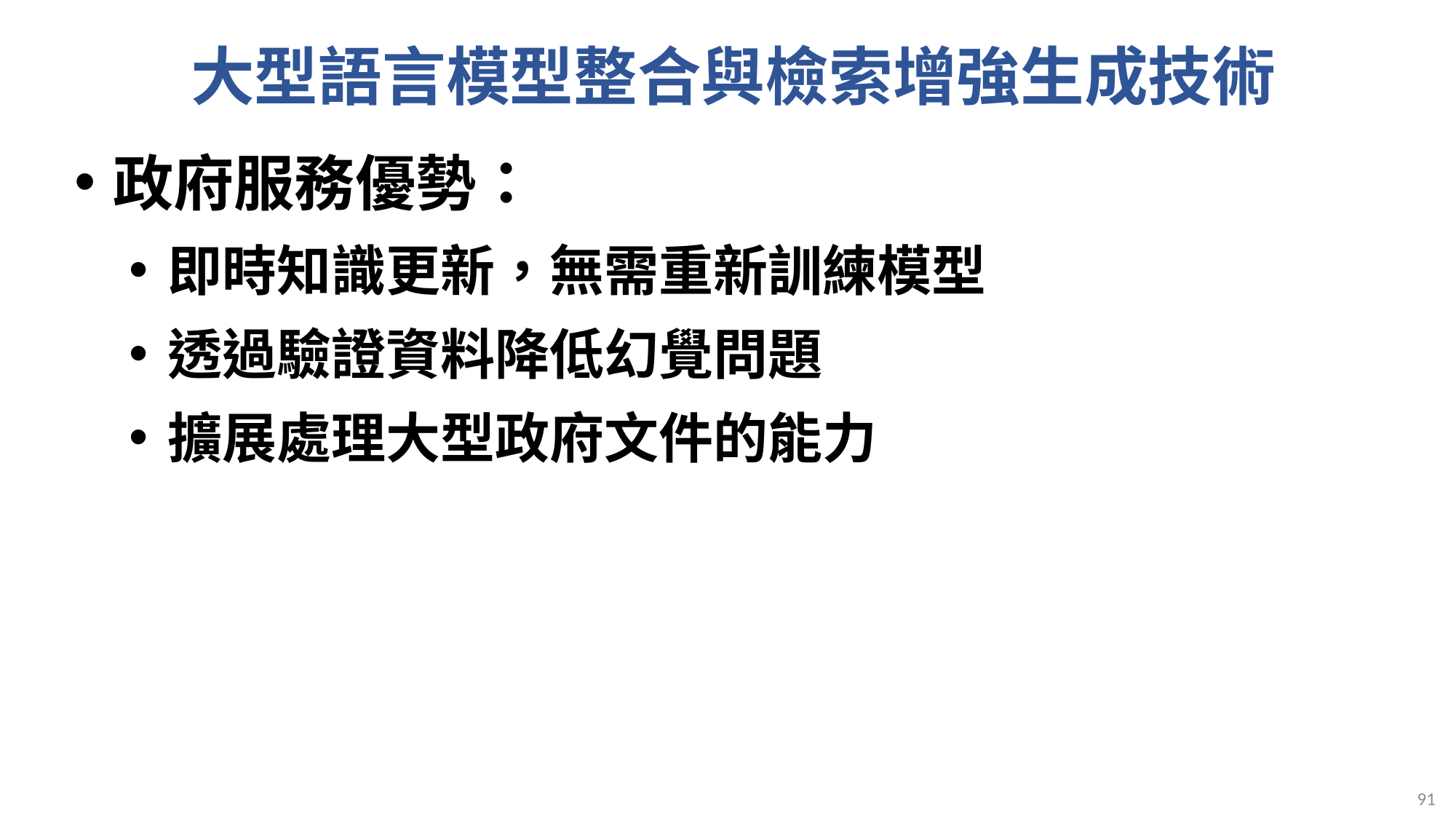

# 大型語言模型整合與檢索增強生成技術
政府服務優勢：
即時知識更新，無需重新訓練模型
透過驗證資料降低幻覺問題
擴展處理大型政府文件的能力
91